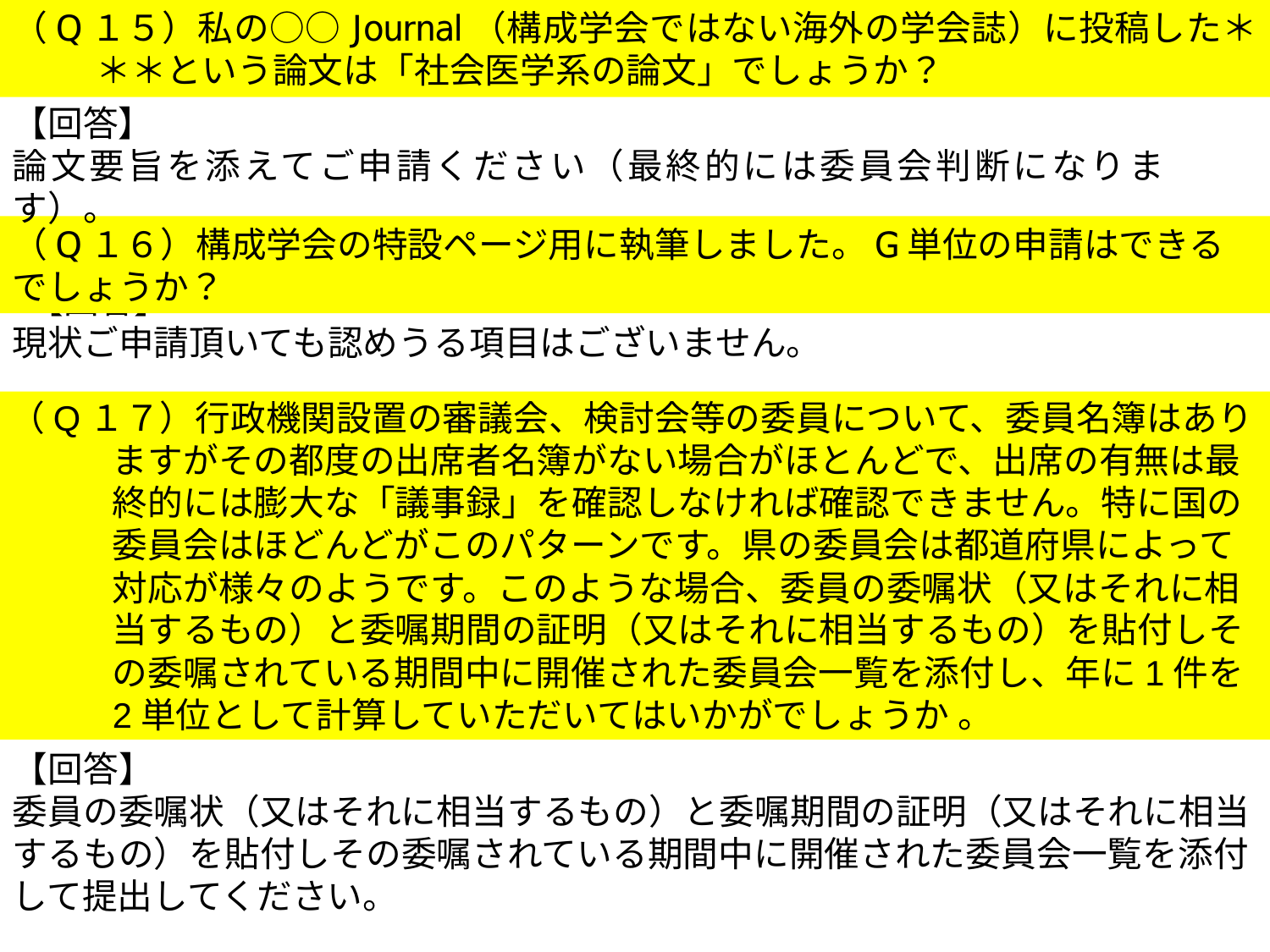

（Q１５）私の○○Journal（構成学会ではない海外の学会誌）に投稿した＊＊＊という論文は「社会医学系の論文」でしょうか？
【回答】
論文要旨を添えてご申請ください（最終的には委員会判断になります）。
（Q１６）構成学会の特設ページ用に執筆しました。G単位の申請はできるでしょうか？
 【回答】
現状ご申請頂いても認めうる項目はございません。
（Q１７）行政機関設置の審議会、検討会等の委員について、委員名簿はありますがその都度の出席者名簿がない場合がほとんどで、出席の有無は最終的には膨大な「議事録」を確認しなければ確認できません。特に国の委員会はほどんどがこのパターンです。県の委員会は都道府県によって対応が様々のようです。このような場合、委員の委嘱状（又はそれに相当するもの）と委嘱期間の証明（又はそれに相当するもの）を貼付しその委嘱されている期間中に開催された委員会一覧を添付し、年に1件を2単位として計算していただいてはいかがでしょうか 。
【回答】
委員の委嘱状（又はそれに相当するもの）と委嘱期間の証明（又はそれに相当するもの）を貼付しその委嘱されている期間中に開催された委員会一覧を添付して提出してください。